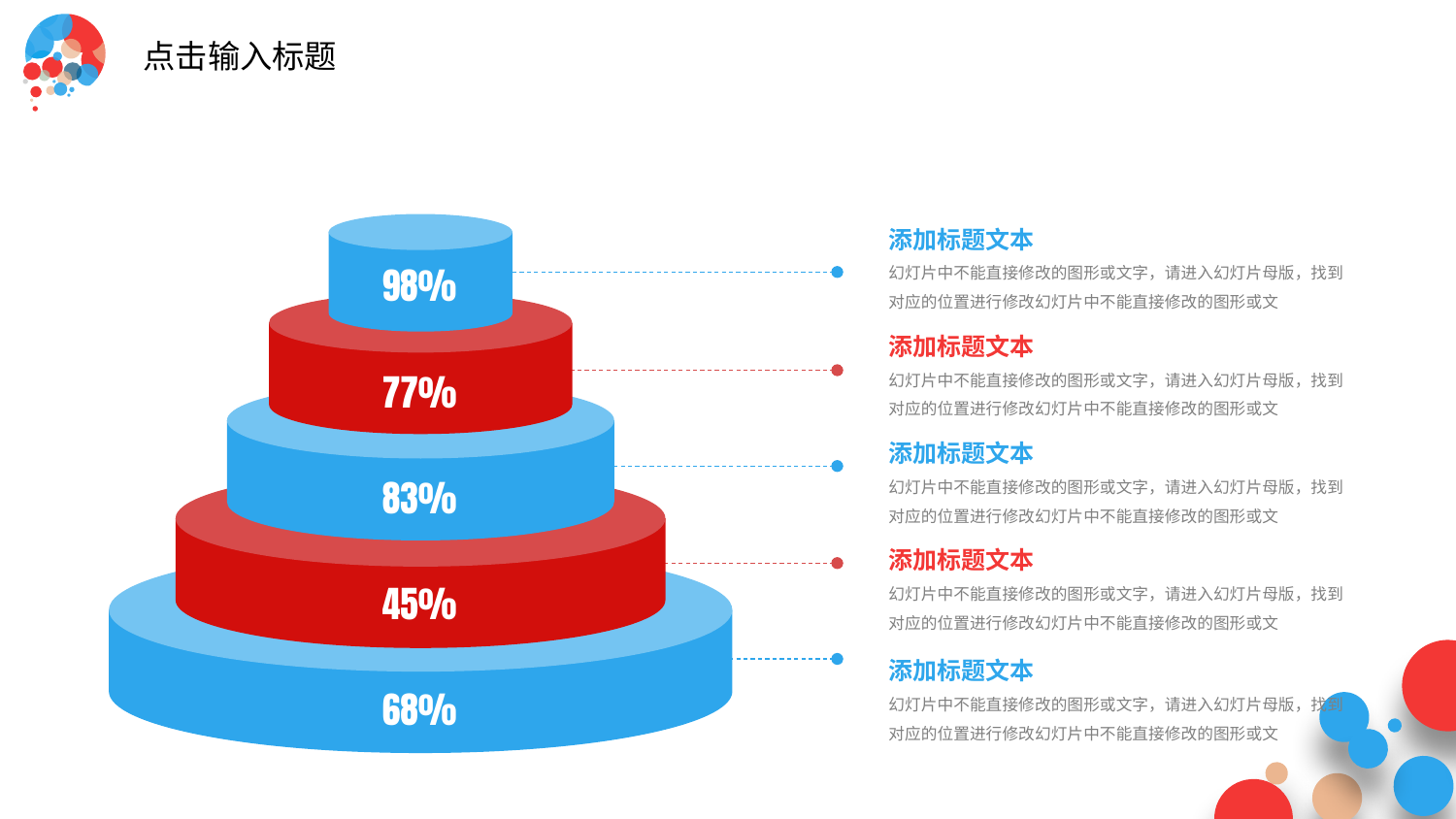

点击输入标题
添加标题文本
幻灯片中不能直接修改的图形或文字，请进入幻灯片母版，找到对应的位置进行修改幻灯片中不能直接修改的图形或文

98%

添加标题文本
幻灯片中不能直接修改的图形或文字，请进入幻灯片母版，找到对应的位置进行修改幻灯片中不能直接修改的图形或文
77%

添加标题文本
幻灯片中不能直接修改的图形或文字，请进入幻灯片母版，找到对应的位置进行修改幻灯片中不能直接修改的图形或文

83%
添加标题文本
幻灯片中不能直接修改的图形或文字，请进入幻灯片母版，找到对应的位置进行修改幻灯片中不能直接修改的图形或文

45%
添加标题文本
幻灯片中不能直接修改的图形或文字，请进入幻灯片母版，找到对应的位置进行修改幻灯片中不能直接修改的图形或文
68%